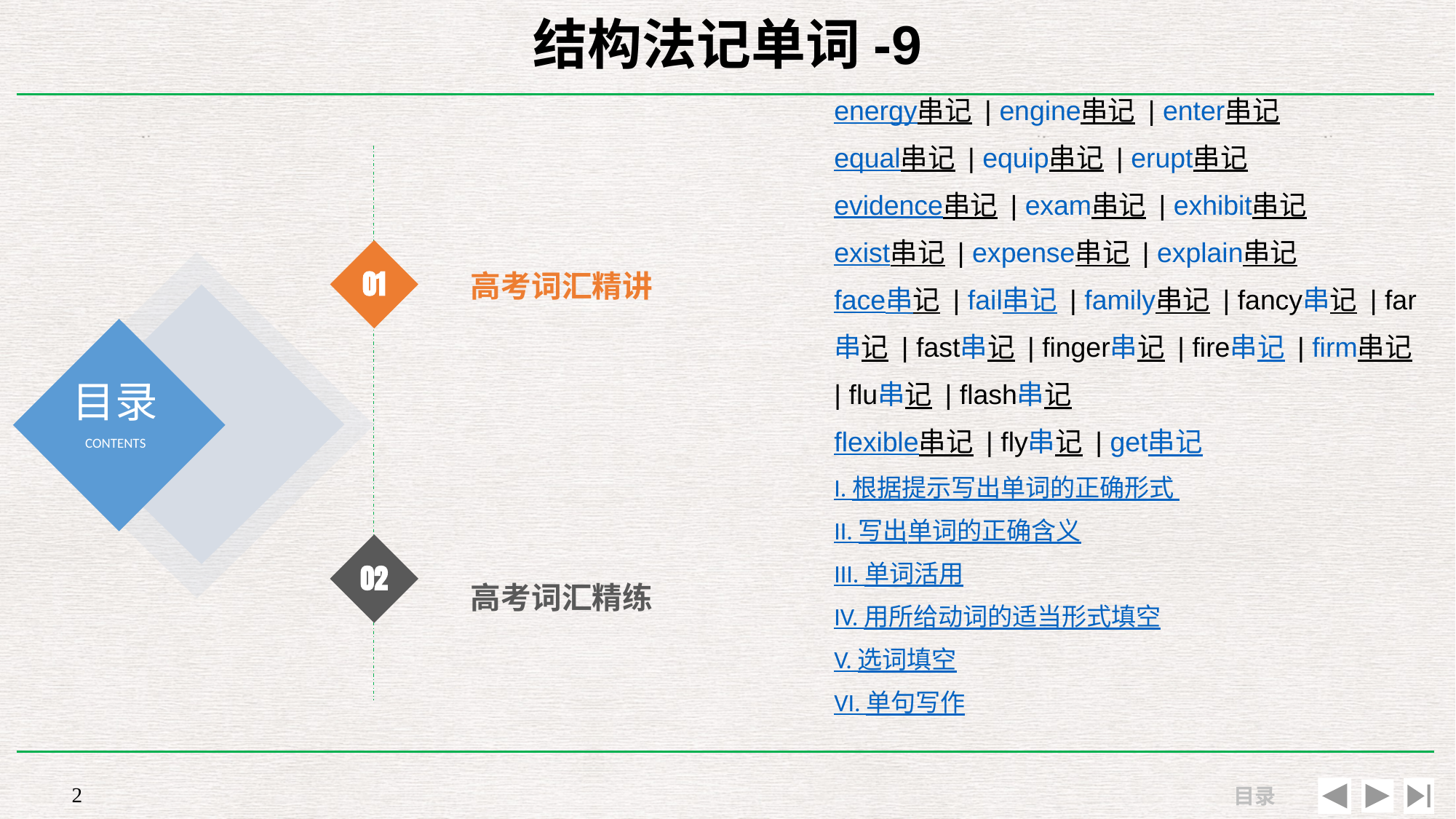

# 结构法记单词-9
energy串记 | engine串记 | enter串记
equal串记 | equip串记 | erupt串记
evidence串记 | exam串记 | exhibit串记
exist串记 | expense串记 | explain串记
face串记 | fail串记 | family串记 | fancy串记 | far串记 | fast串记 | finger串记 | fire串记 | firm串记 | flu串记 | flash串记
flexible串记 | fly串记 | get串记
高考词汇精讲
01

I. 根据提示写出单词的正确形式
II. 写出单词的正确含义
III. 单词活用
IV. 用所给动词的适当形式填空
V. 选词填空
VI. 单句写作
高考词汇精练
02